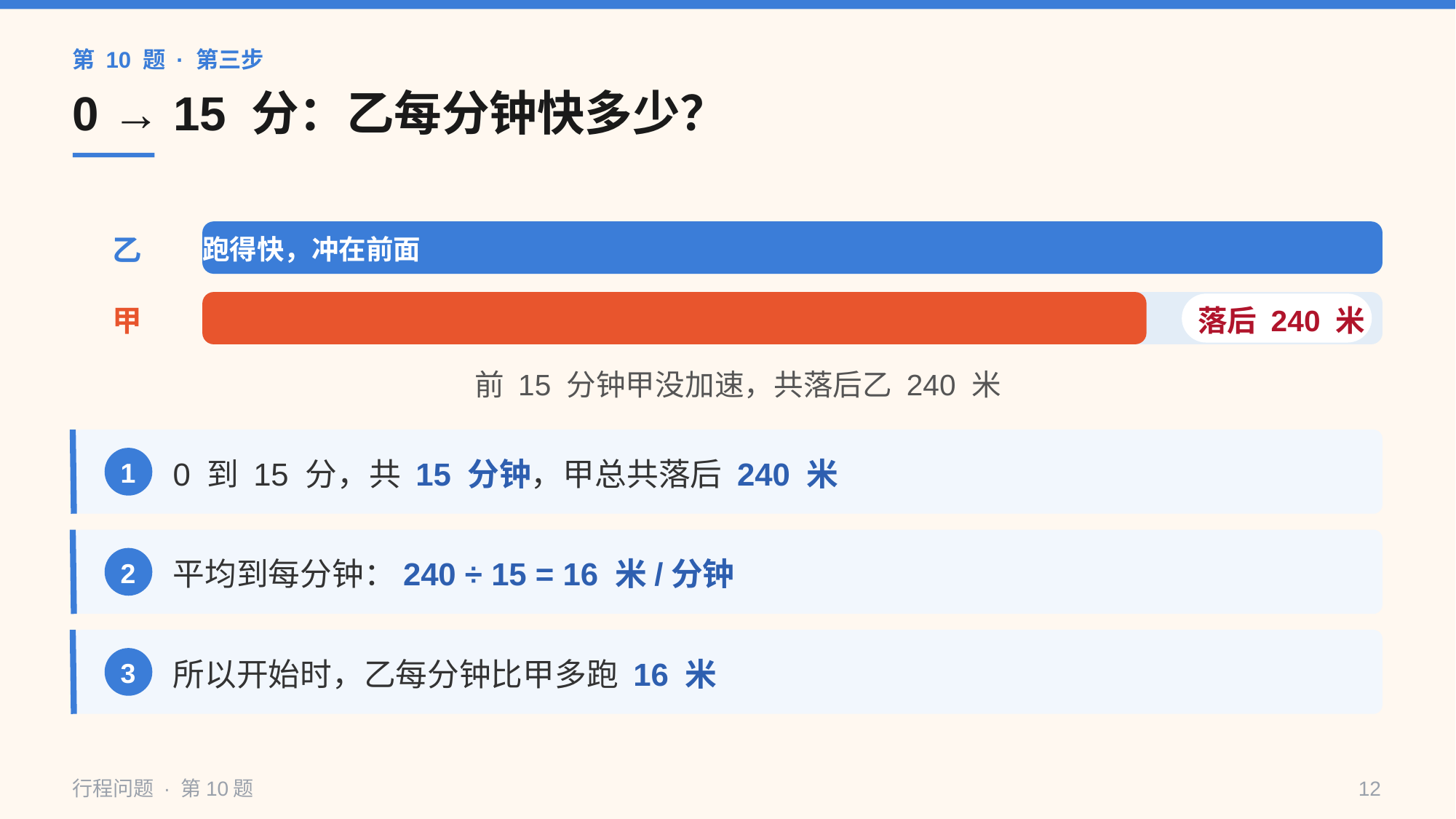

第 10 题 · 第三步
0 → 15 分：乙每分钟快多少？

乙
跑得快，冲在前面

甲
落后 240 米
前 15 分钟甲没加速，共落后乙 240 米

0 到 15 分，共 15 分钟，甲总共落后 240 米
1

平均到每分钟：240 ÷ 15 = 16 米/分钟
2

所以开始时，乙每分钟比甲多跑 16 米
3
行程问题 · 第10题
12